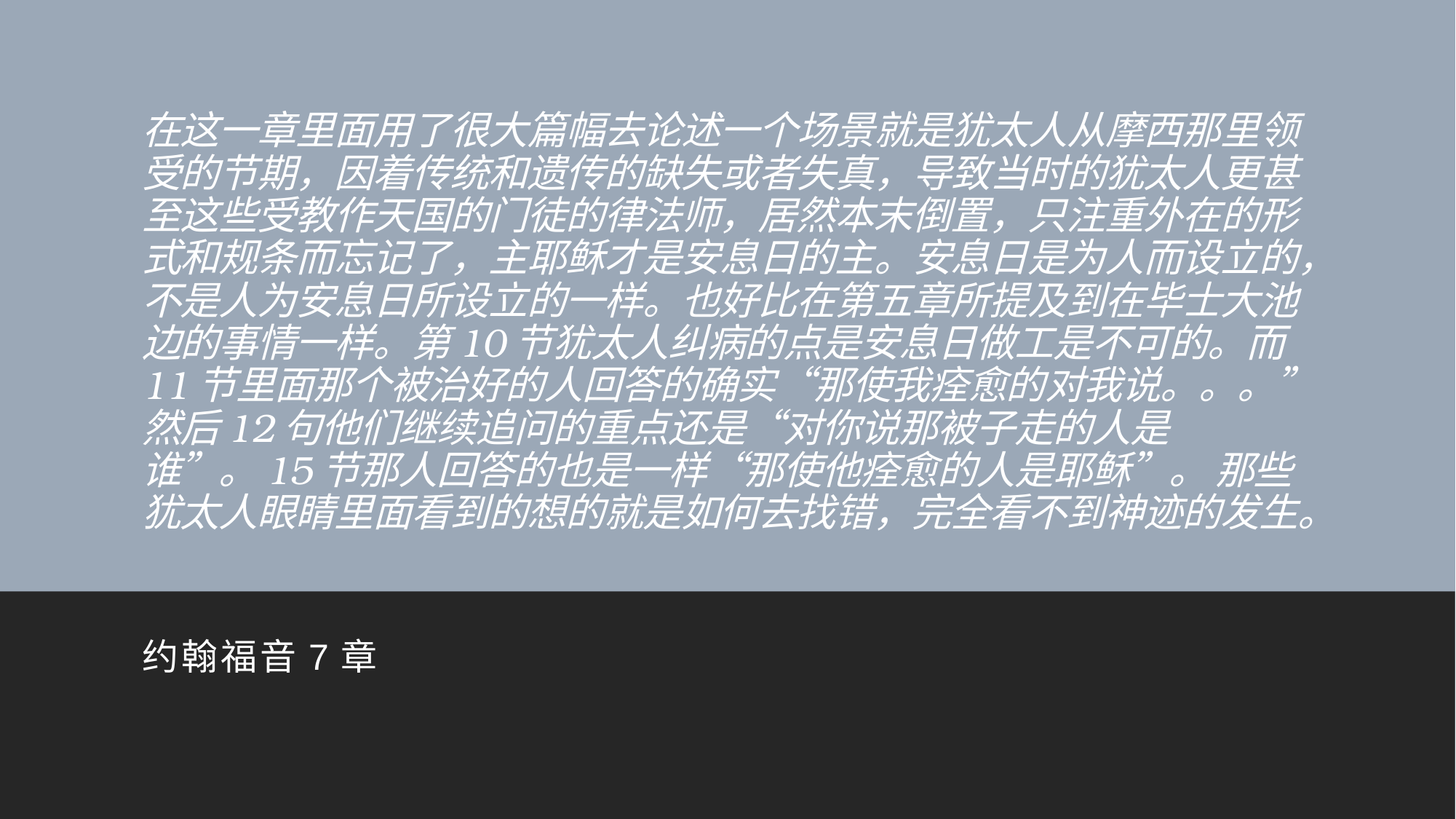

# 在这一章里面用了很大篇幅去论述一个场景就是犹太人从摩西那里领受的节期，因着传统和遗传的缺失或者失真，导致当时的犹太人更甚至这些受教作天国的门徒的律法师，居然本末倒置，只注重外在的形式和规条而忘记了，主耶稣才是安息日的主。安息日是为人而设立的，不是人为安息日所设立的一样。也好比在第五章所提及到在毕士大池边的事情一样。第10节犹太人纠病的点是安息日做工是不可的。而11节里面那个被治好的人回答的确实“那使我痊愈的对我说。。。”然后12句他们继续追问的重点还是“对你说那被子走的人是谁”。15节那人回答的也是一样“那使他痊愈的人是耶稣”。 那些犹太人眼睛里面看到的想的就是如何去找错，完全看不到神迹的发生。

约翰福音7章